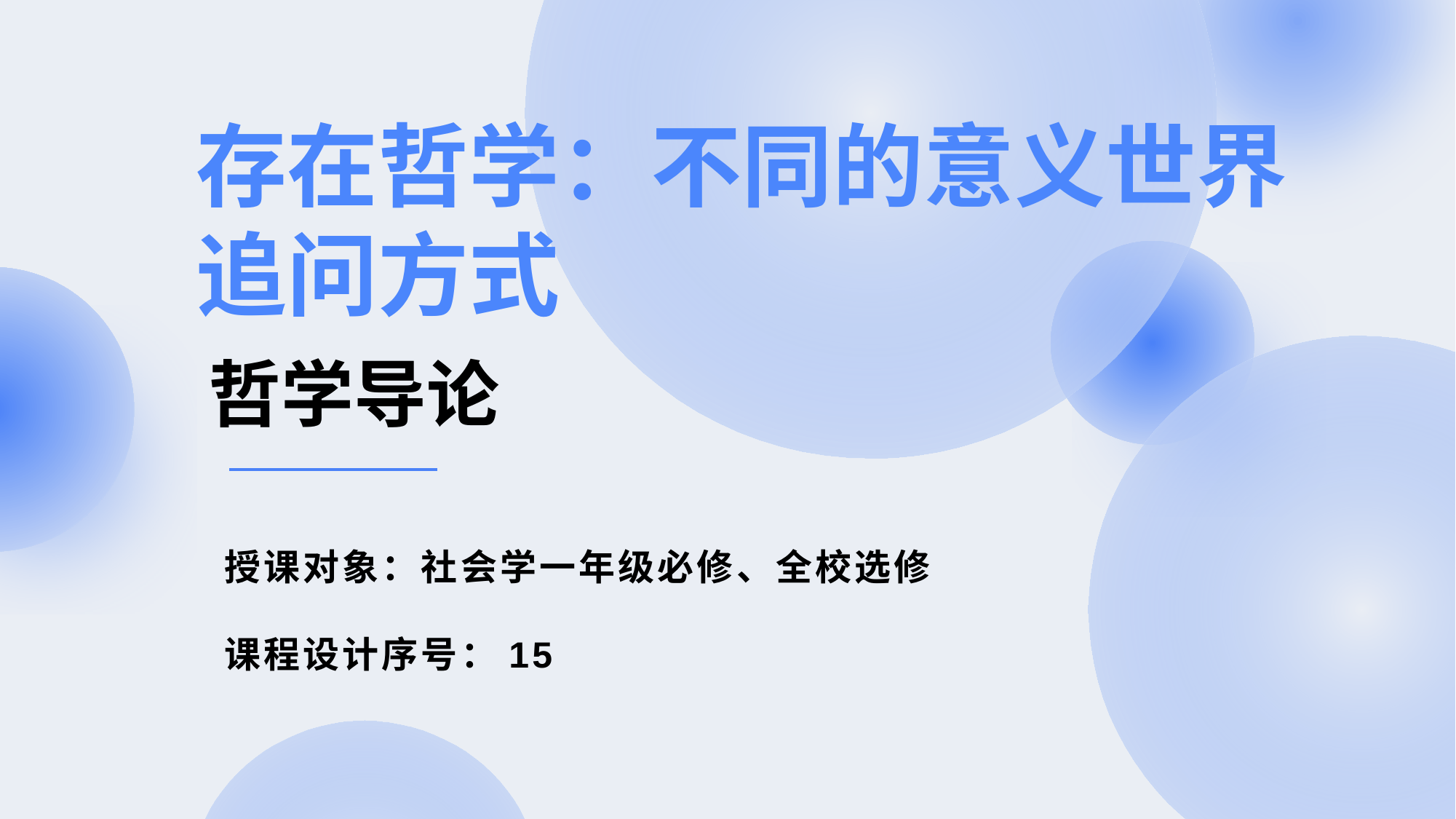

存在哲学：不同的意义世界追问方式

哲学导论
授课对象：社会学一年级必修、全校选修

课程设计序号：15